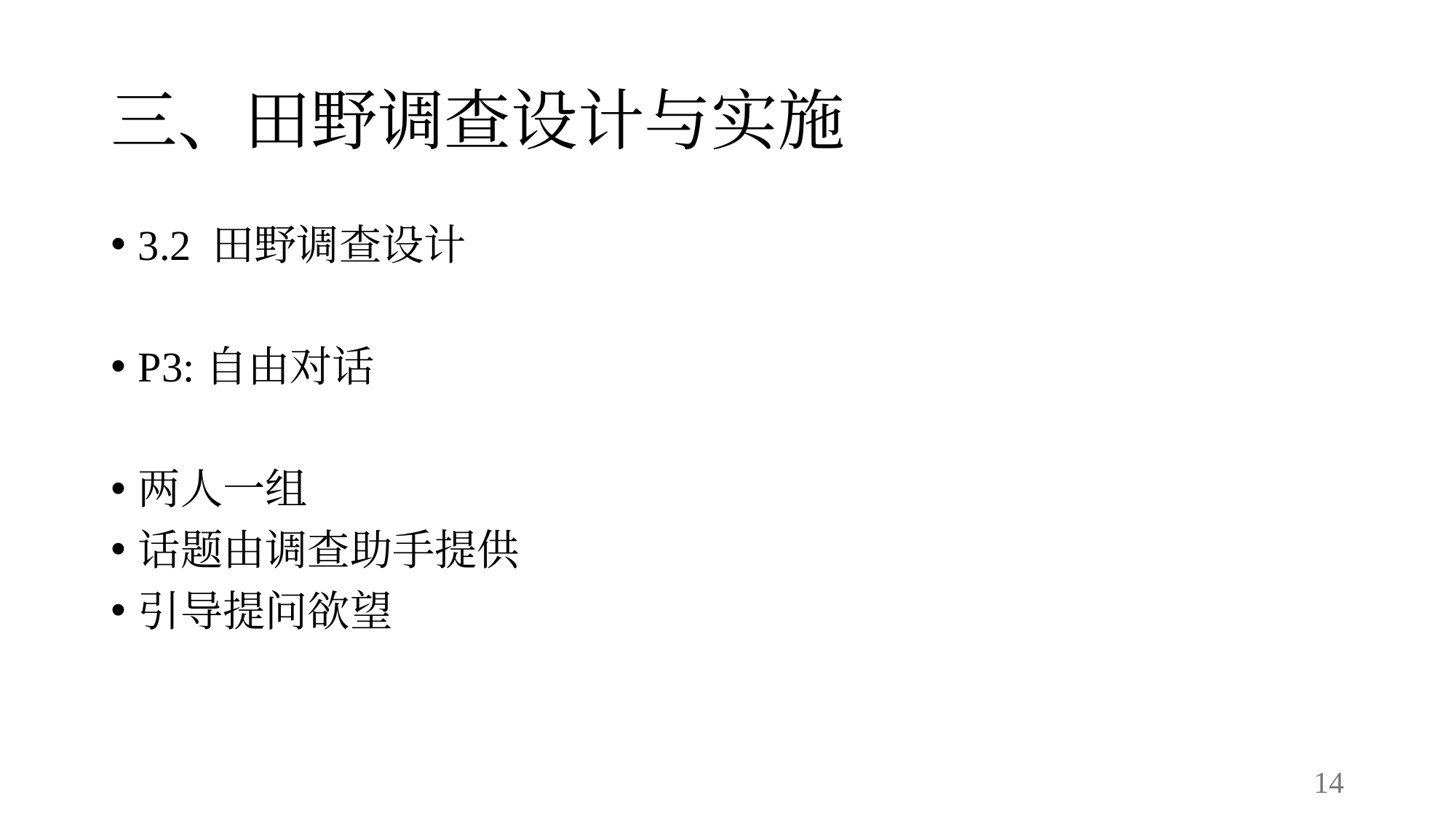

# 三、田野调查设计与实施
3.2 田野调查设计

P3:自由对话

两人一组
话题由调查助手提供
引导提问欲望
14